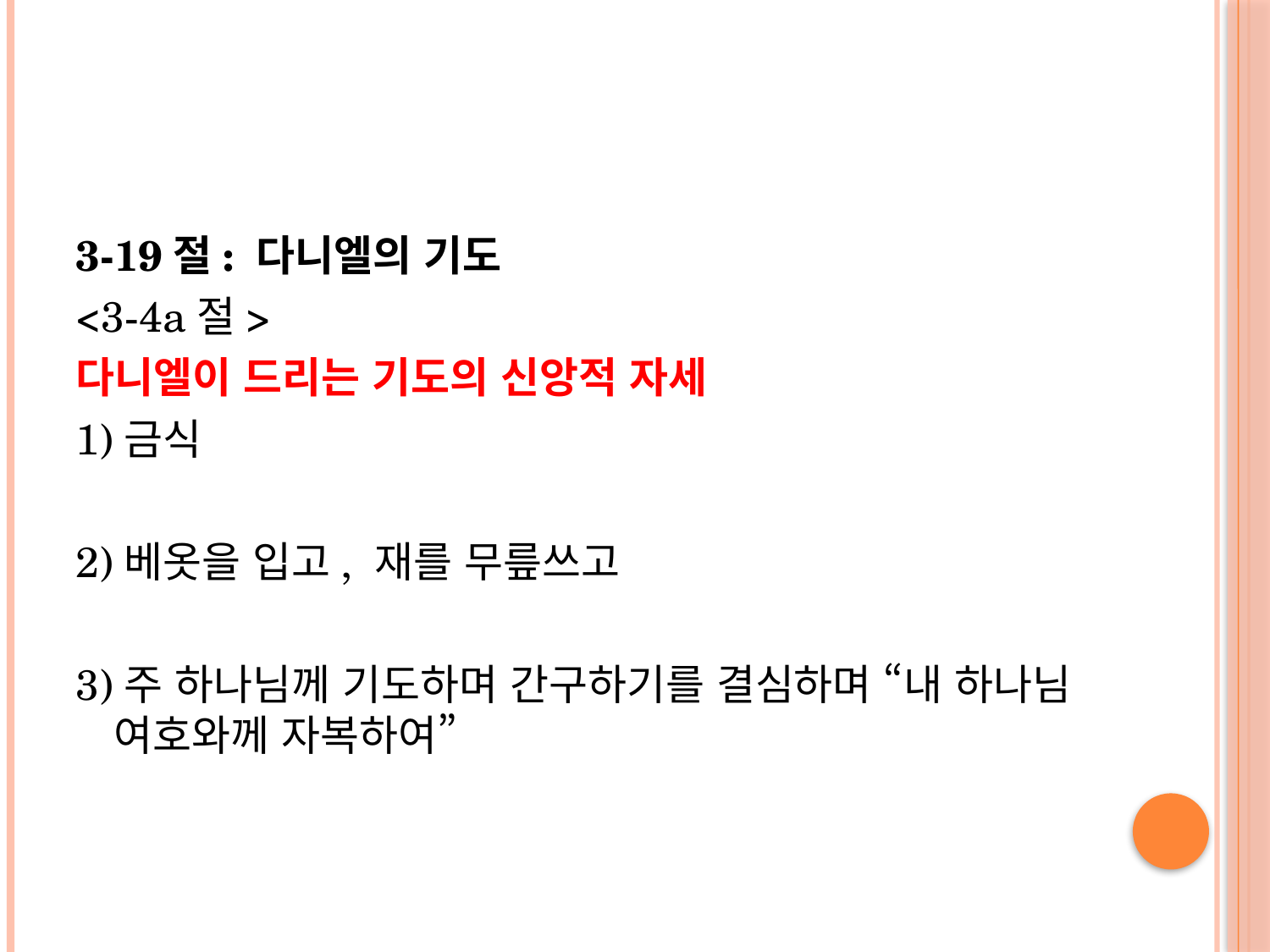

#
3-19절: 다니엘의 기도
<3-4a절>
다니엘이 드리는 기도의 신앙적 자세
1)금식

2)베옷을 입고, 재를 무릎쓰고

3)주 하나님께 기도하며 간구하기를 결심하며 “내 하나님 여호와께 자복하여”